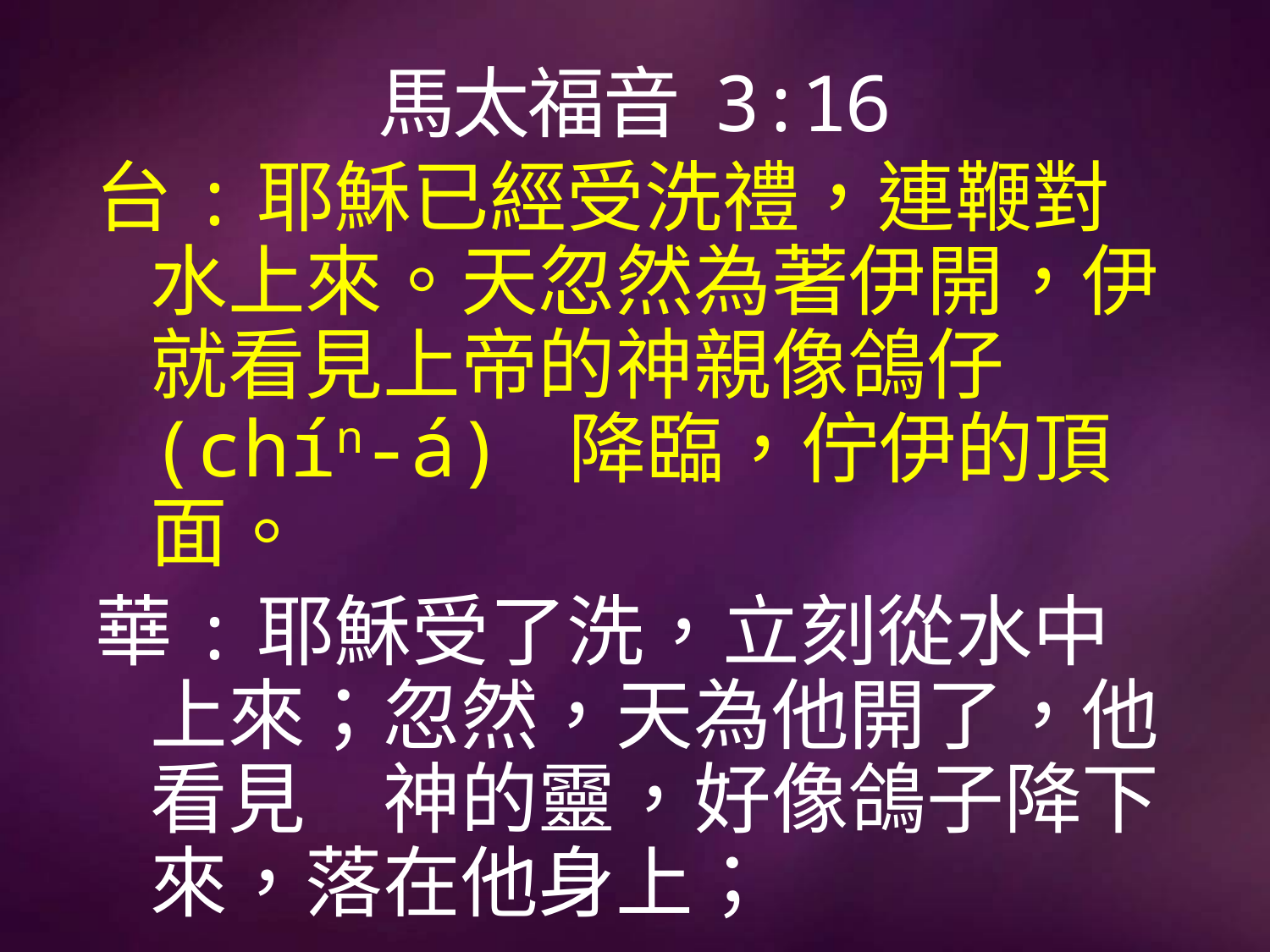

# 馬太福音 3:16
台:耶穌已經受洗禮，連鞭對水上來。天忽然為著伊開，伊就看見上帝的神親像鴿仔(chín-á) 降臨，佇伊的頂面。
華:耶穌受了洗，立刻從水中上來；忽然，天為他開了，他看見　神的靈，好像鴿子降下來，落在他身上；